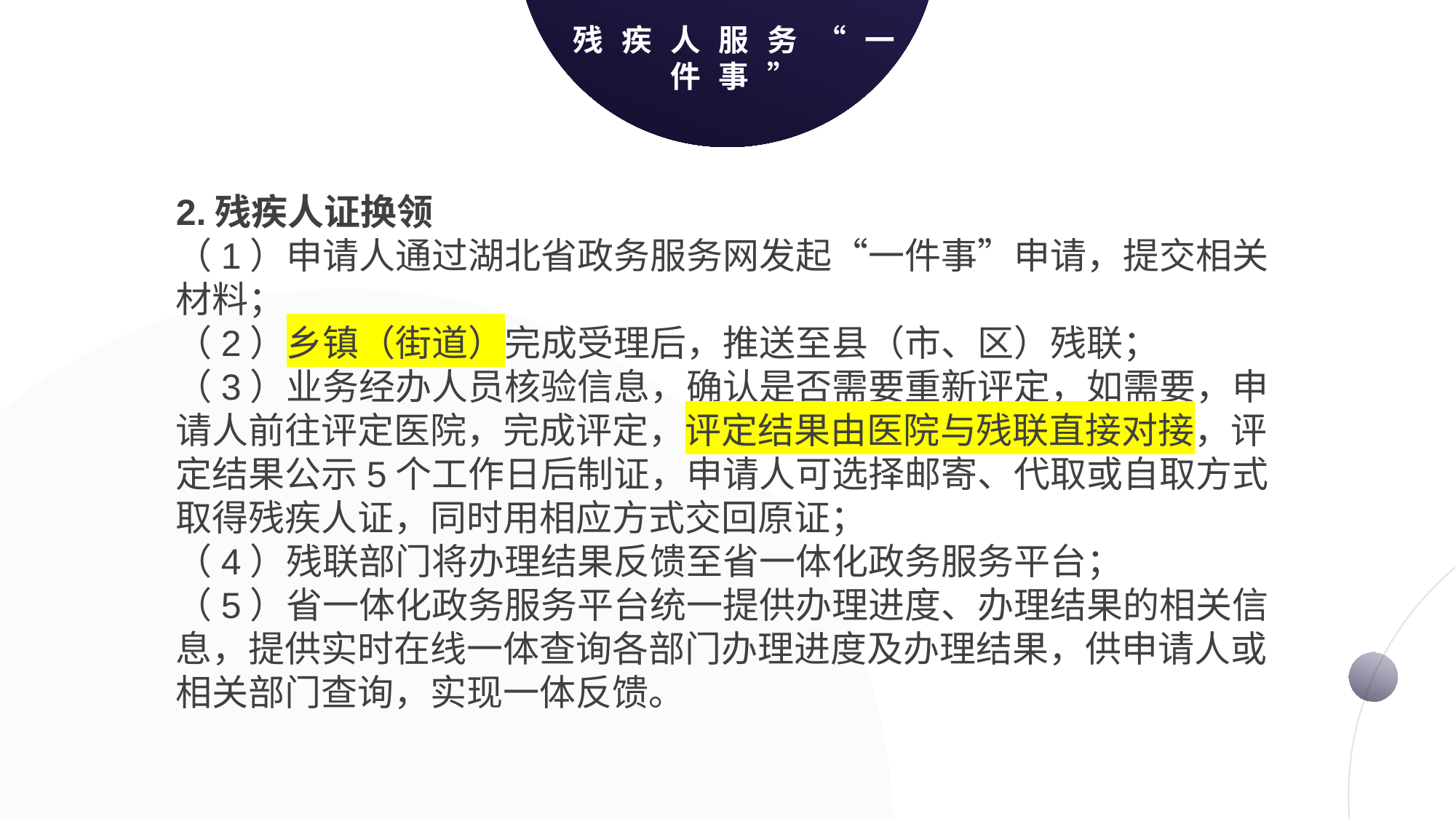

残疾人服务“一
件事”

2.残疾人证换领
（1）申请人通过湖北省政务服务网发起“一件事”申请，提交相关材料；
（2）乡镇（街道）完成受理后，推送至县（市、区）残联；
（3）业务经办人员核验信息，确认是否需要重新评定，如需要，申请人前往评定医院，完成评定，评定结果由医院与残联直接对接，评定结果公示5个工作日后制证，申请人可选择邮寄、代取或自取方式取得残疾人证，同时用相应方式交回原证；
（4）残联部门将办理结果反馈至省一体化政务服务平台；
（5）省一体化政务服务平台统一提供办理进度、办理结果的相关信息，提供实时在线一体查询各部门办理进度及办理结果，供申请人或相关部门查询，实现一体反馈。
输入您的标题